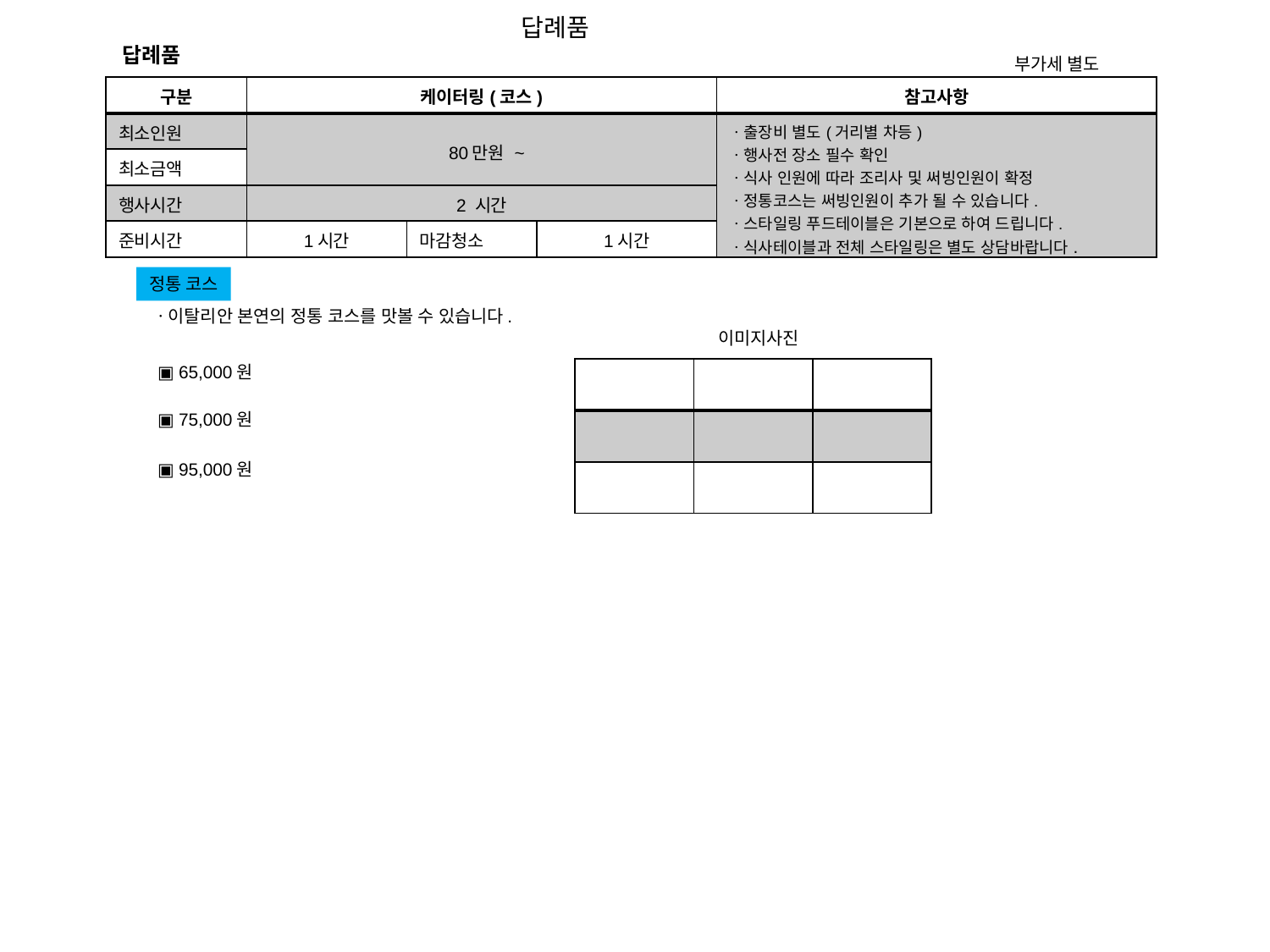

답례품
답례품
부가세 별도
| 구분 | 케이터링(코스) |  |  | 참고사항 |
| --- | --- | --- | --- | --- |
| 최소인원 | 80만원 ~ |  |  | ㆍ출장비 별도(거리별 차등) ㆍ행사전 장소 필수 확인 ㆍ식사 인원에 따라 조리사 및 써빙인원이 확정 ㆍ정통코스는 써빙인원이 추가 될 수 있습니다. ㆍ스타일링 푸드테이블은 기본으로 하여 드립니다. ㆍ식사테이블과 전체 스타일링은 별도 상담바랍니다. |
| 최소금액 |  |  |  |  |
| 행사시간 | 2 시간 |  |  |  |
| 준비시간 | 1시간 | 마감청소 | 1시간 |  |
정통 코스
ㆍ이탈리안 본연의 정통 코스를 맛볼 수 있습니다.
이미지사진
▣ 65,000원
|  |  |  |
| --- | --- | --- |
|  |  |  |
|  |  |  |
▣ 75,000원
▣ 95,000원